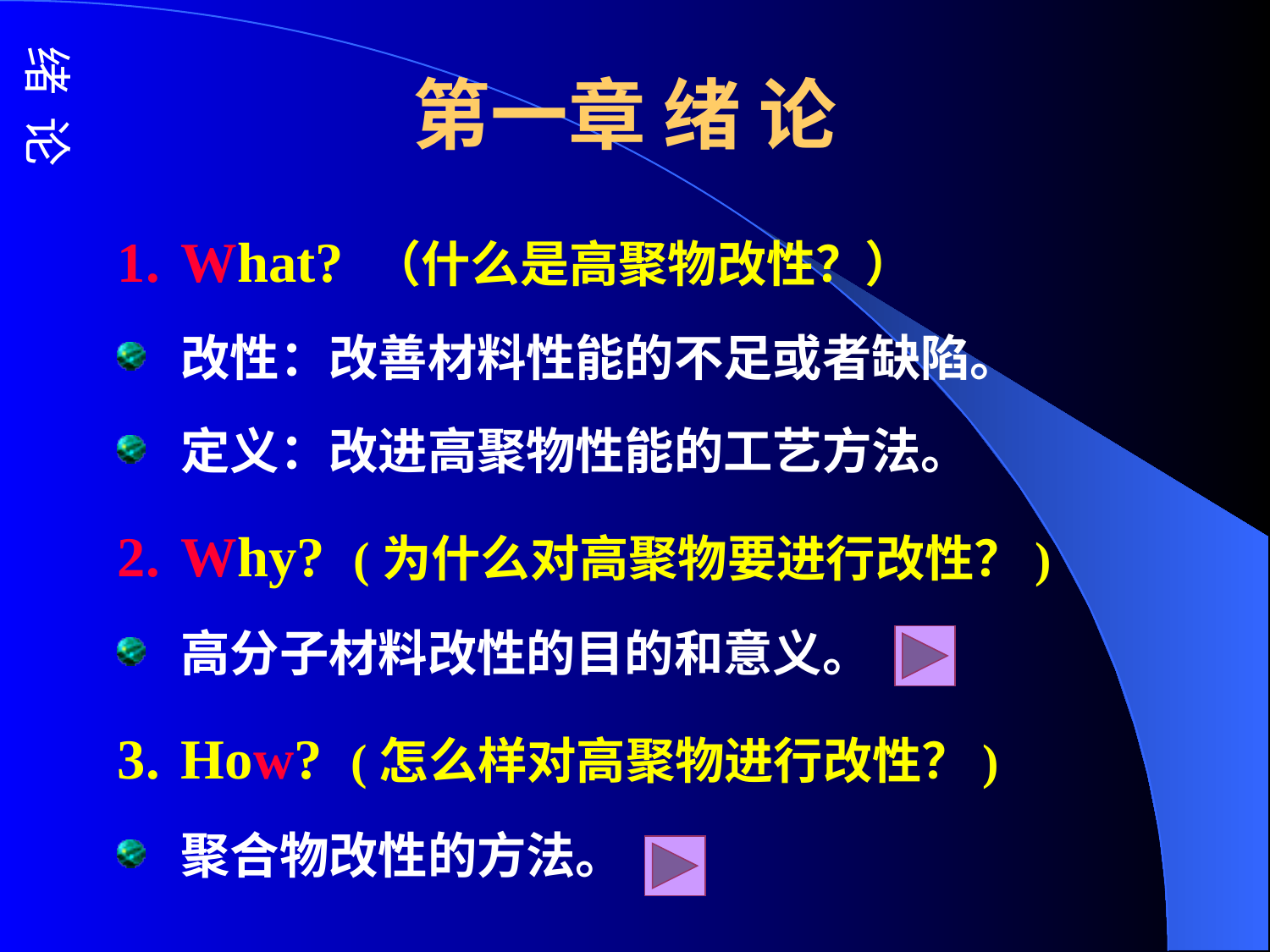

绪  论
# 第一章 绪 论
What? （什么是高聚物改性？）
改性：改善材料性能的不足或者缺陷。
定义：改进高聚物性能的工艺方法。
Why?  (为什么对高聚物要进行改性？)
高分子材料改性的目的和意义。
How?  (怎么样对高聚物进行改性？)
聚合物改性的方法。